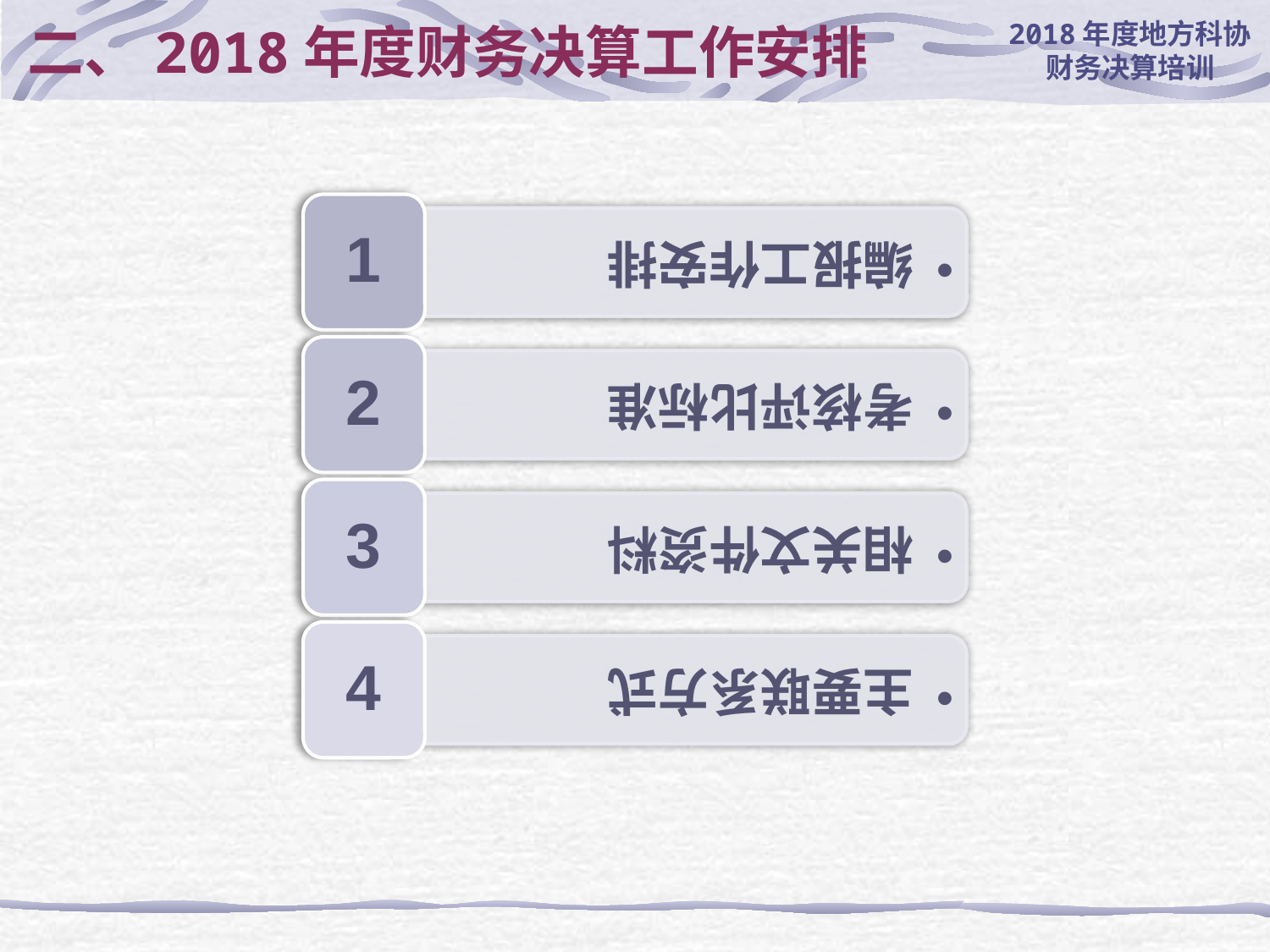

# 二、2018年度财务决算工作安排
编报工作安排
1
考核评比标准
2
相关文件资料
3
主要联系方式
4